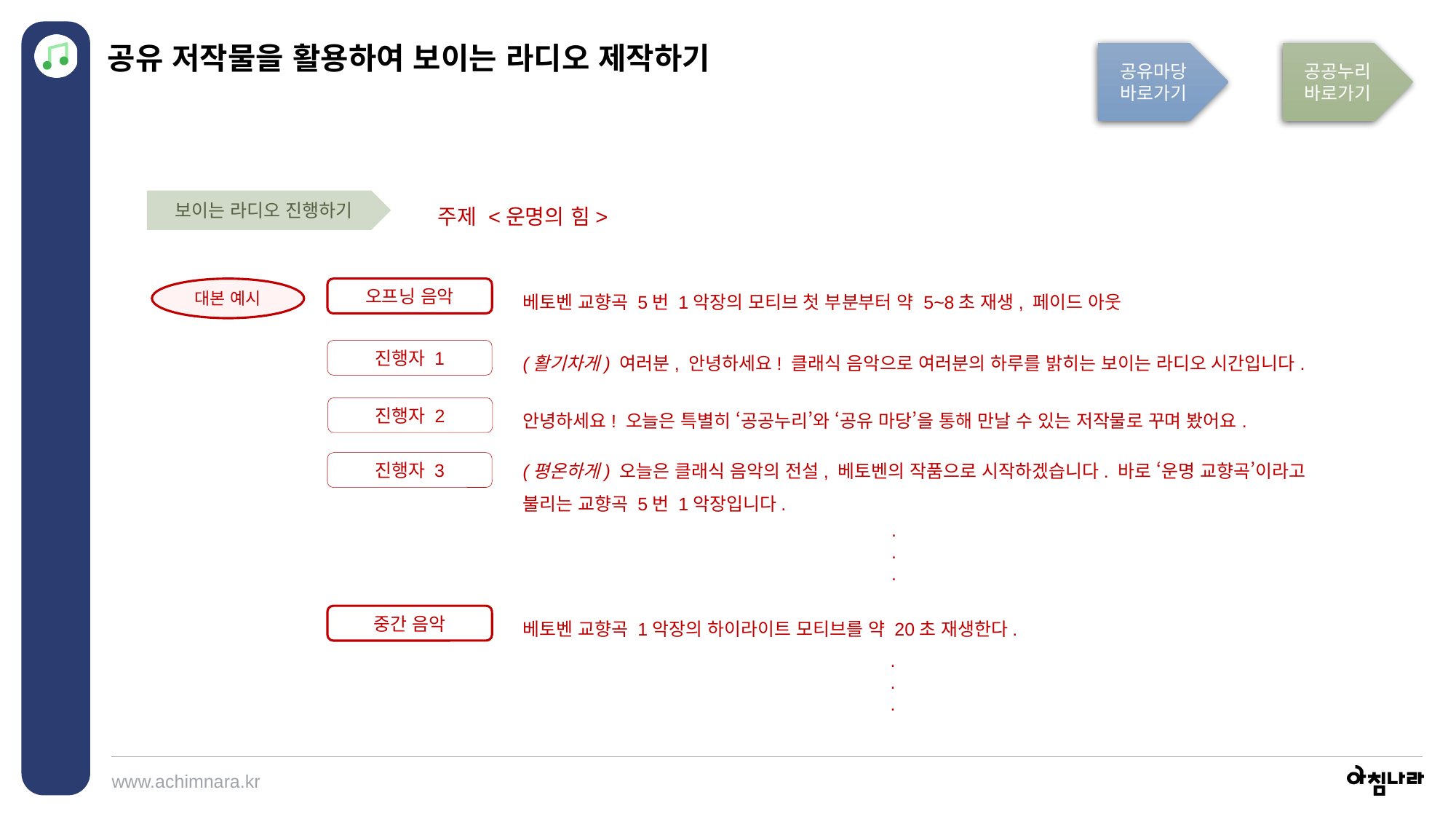

공유 저작물을 활용하여 보이는 라디오 제작하기
공유마당 바로가기
공공누리 바로가기
주제 <운명의 힘>
보이는 라디오 진행하기
베토벤 교향곡 5번 1악장의 모티브 첫 부분부터 약 5~8초 재생, 페이드 아웃
대본 예시
오프닝 음악
(활기차게) 여러분, 안녕하세요! 클래식 음악으로 여러분의 하루를 밝히는 보이는 라디오 시간입니다.
진행자 1
안녕하세요! 오늘은 특별히 ‘공공누리’와 ‘공유 마당’을 통해 만날 수 있는 저작물로 꾸며 봤어요.
진행자 2
(평온하게) 오늘은 클래식 음악의 전설, 베토벤의 작품으로 시작하겠습니다. 바로 ‘운명 교향곡’이라고 불리는 교향곡 5번 1악장입니다.
진행자 3
.
.
.
베토벤 교향곡 1악장의 하이라이트 모티브를 약 20초 재생한다.
중간 음악
.
.
.